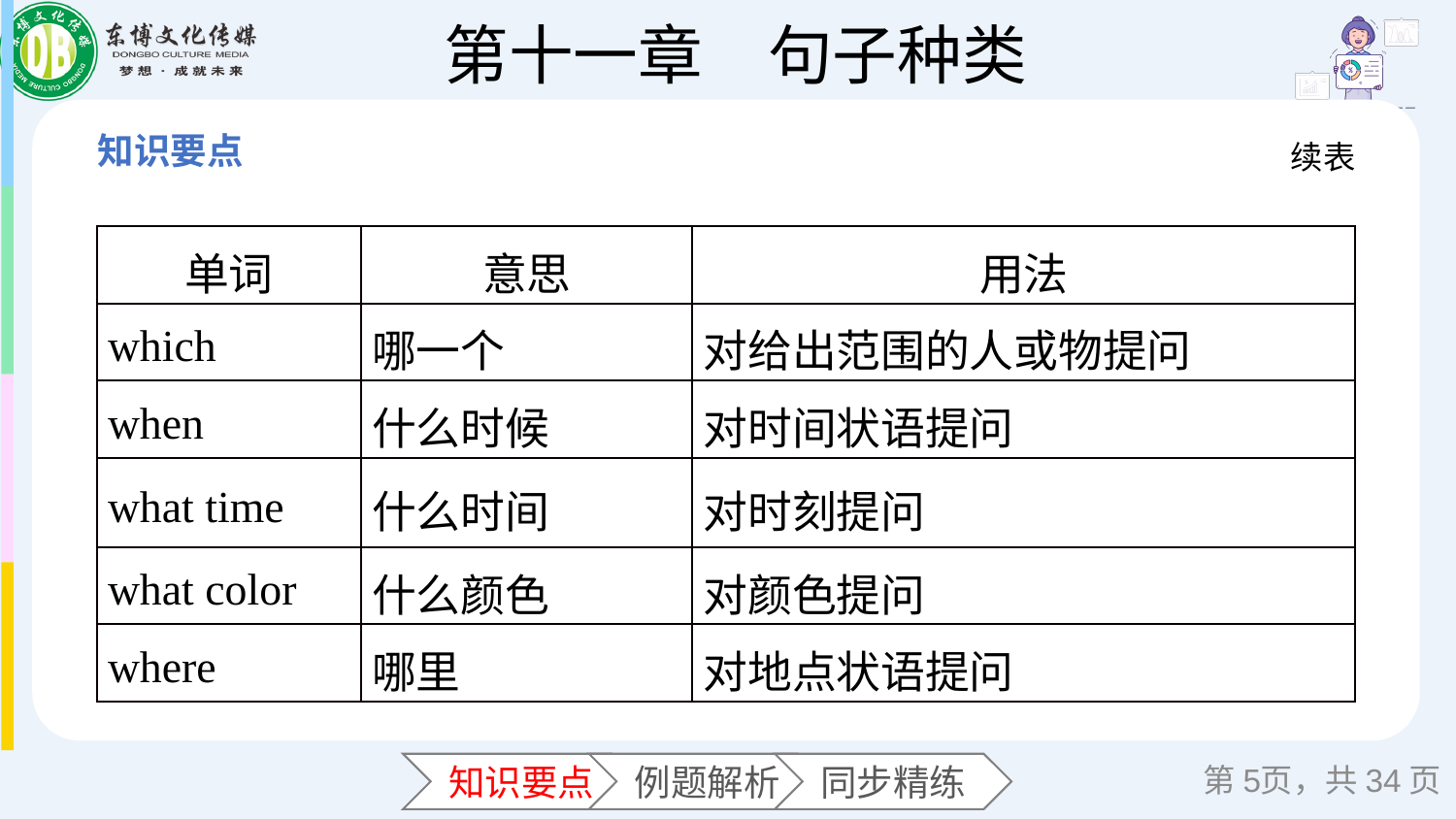

续表
| 单词 | 意思 | 用法 |
| --- | --- | --- |
| which | 哪一个 | 对给出范围的人或物提问 |
| when | 什么时候 | 对时间状语提问 |
| what time | 什么时间 | 对时刻提问 |
| what color | 什么颜色 | 对颜色提问 |
| where | 哪里 | 对地点状语提问 |
第5页，共34页